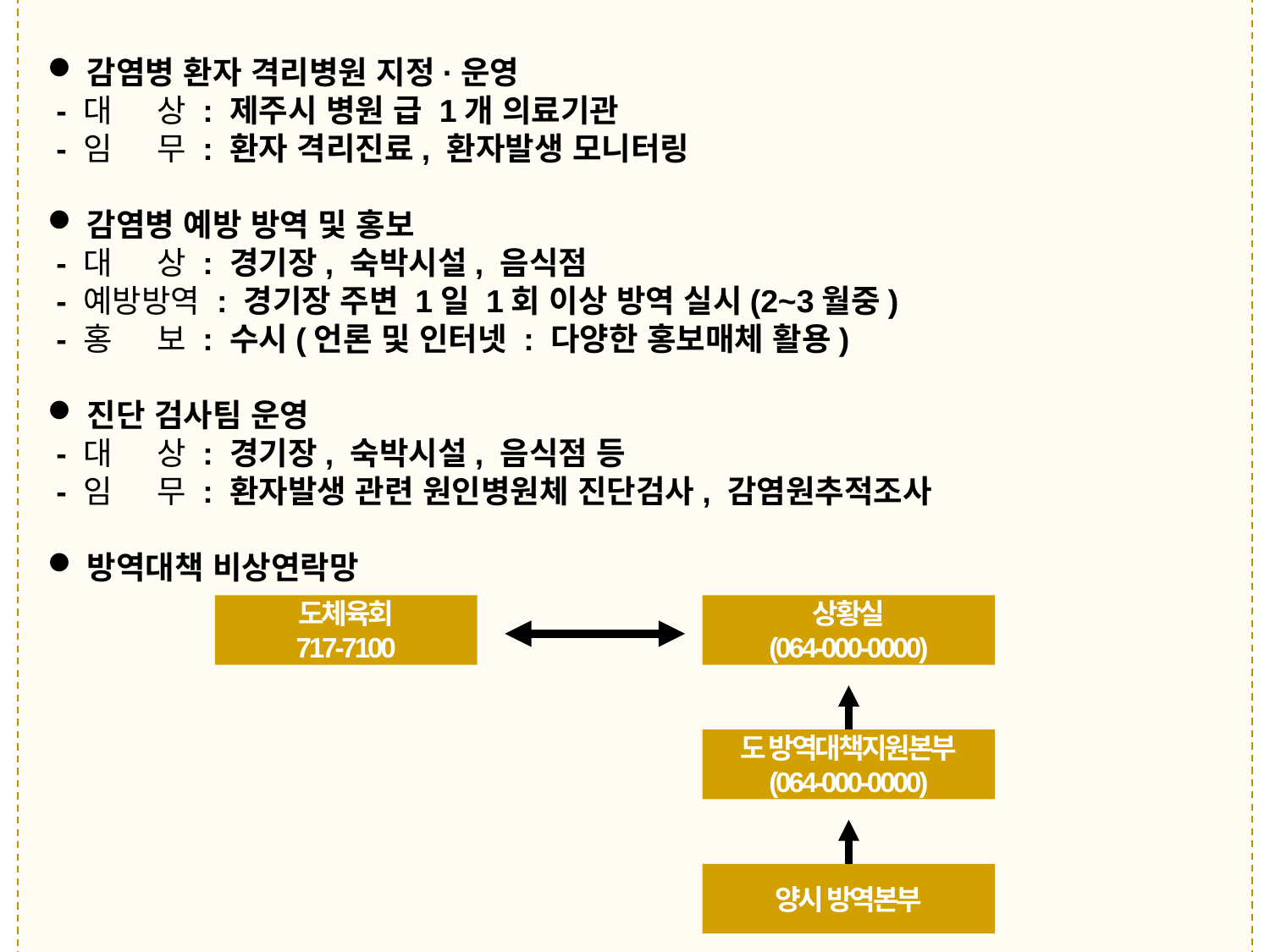

감염병 환자 격리병원 지정·운영
 - 대     상 : 제주시 병원 급 1개 의료기관
 - 임     무 : 환자 격리진료, 환자발생 모니터링

감염병 예방 방역 및 홍보
 - 대     상 : 경기장, 숙박시설, 음식점
 - 예방방역 : 경기장 주변 1일 1회 이상 방역 실시(2~3월중)
 - 홍     보 : 수시(언론 및 인터넷 : 다양한 홍보매체 활용)

진단 검사팀 운영
 - 대     상 : 경기장, 숙박시설, 음식점 등
 - 임     무 : 환자발생 관련 원인병원체 진단검사, 감염원추적조사

방역대책 비상연락망
도체육회
717-7100
상황실
(064-000-0000)
도 방역대책지원본부
(064-000-0000)
양시 방역본부